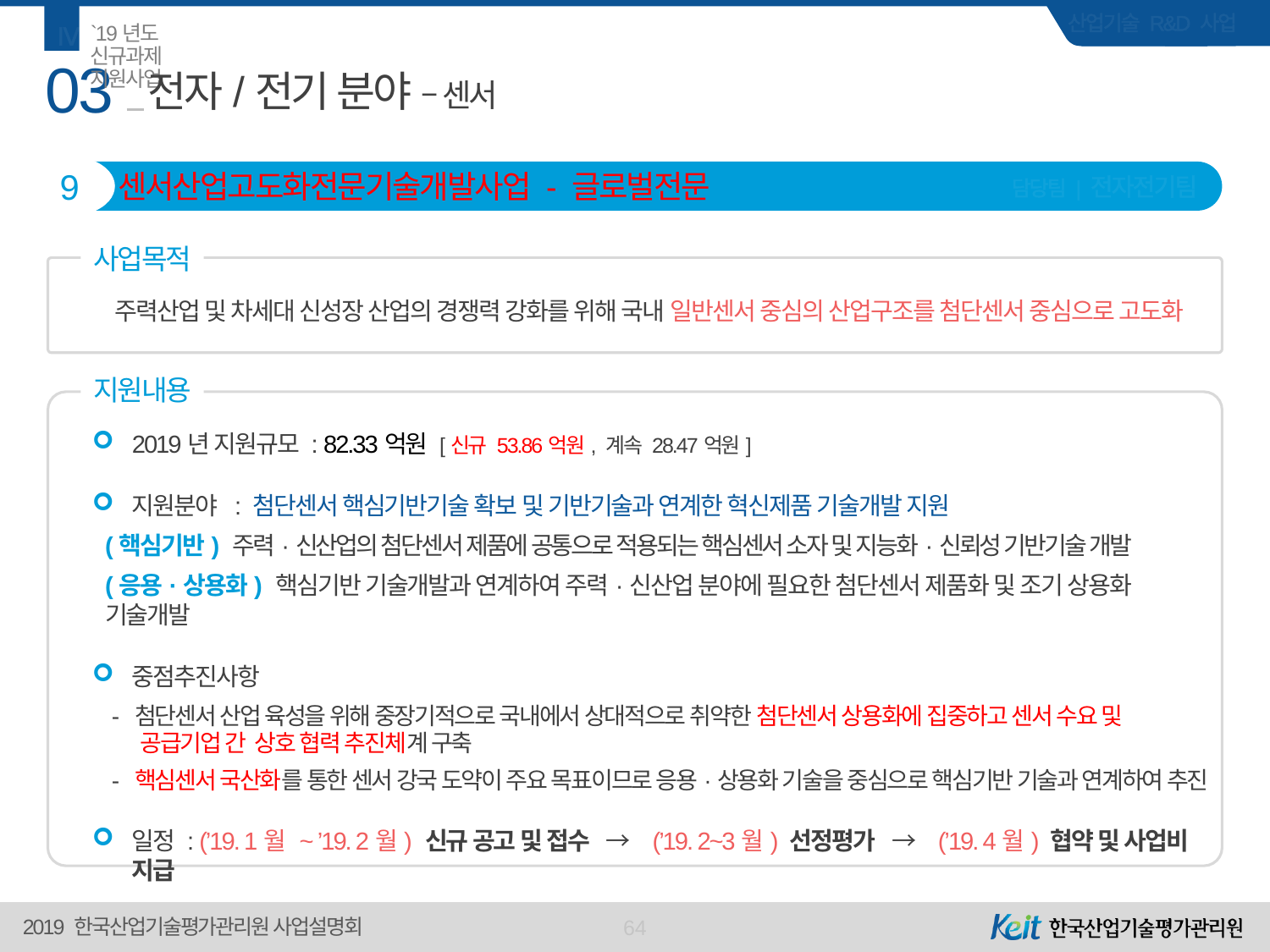

Ⅳ
`19년도 신규과제 지원사업
03
# 전자/전기 분야 – 센서
9
센서산업고도화전문기술개발사업 - 글로벌전문
담당팀 | 전자전기팀
사업목적

주력산업 및 차세대 신성장 산업의 경쟁력 강화를 위해 국내 일반센서 중심의 산업구조를 첨단센서 중심으로 고도화
지원내용

2019년 지원규모 : 82.33억원 [신규 53.86억원, 계속 28.47억원]

지원분야  : 첨단센서 핵심기반기술 확보 및 기반기술과 연계한 혁신제품 기술개발 지원
(핵심기반) 주력·신산업의 첨단센서 제품에 공통으로 적용되는 핵심센서 소자 및 지능화·신뢰성 기반기술 개발
(응용·상용화) 핵심기반 기술개발과 연계하여 주력·신산업 분야에 필요한 첨단센서 제품화 및 조기 상용화 기술개발

중점추진사항
 -  첨단센서 산업 육성을 위해 중장기적으로 국내에서 상대적으로 취약한 첨단센서 상용화에 집중하고 센서 수요 및
      공급기업 간  상호 협력 추진체계 구축
 -  핵심센서 국산화를 통한 센서 강국 도약이 주요 목표이므로 응용·상용화 기술을 중심으로 핵심기반 기술과 연계하여 추진

일정 : (’19. 1월 ~ ’19. 2월) 신규 공고 및 접수   →   (’19. 2~3월) 선정평가   →   (’19. 4월) 협약 및 사업비 지급
64